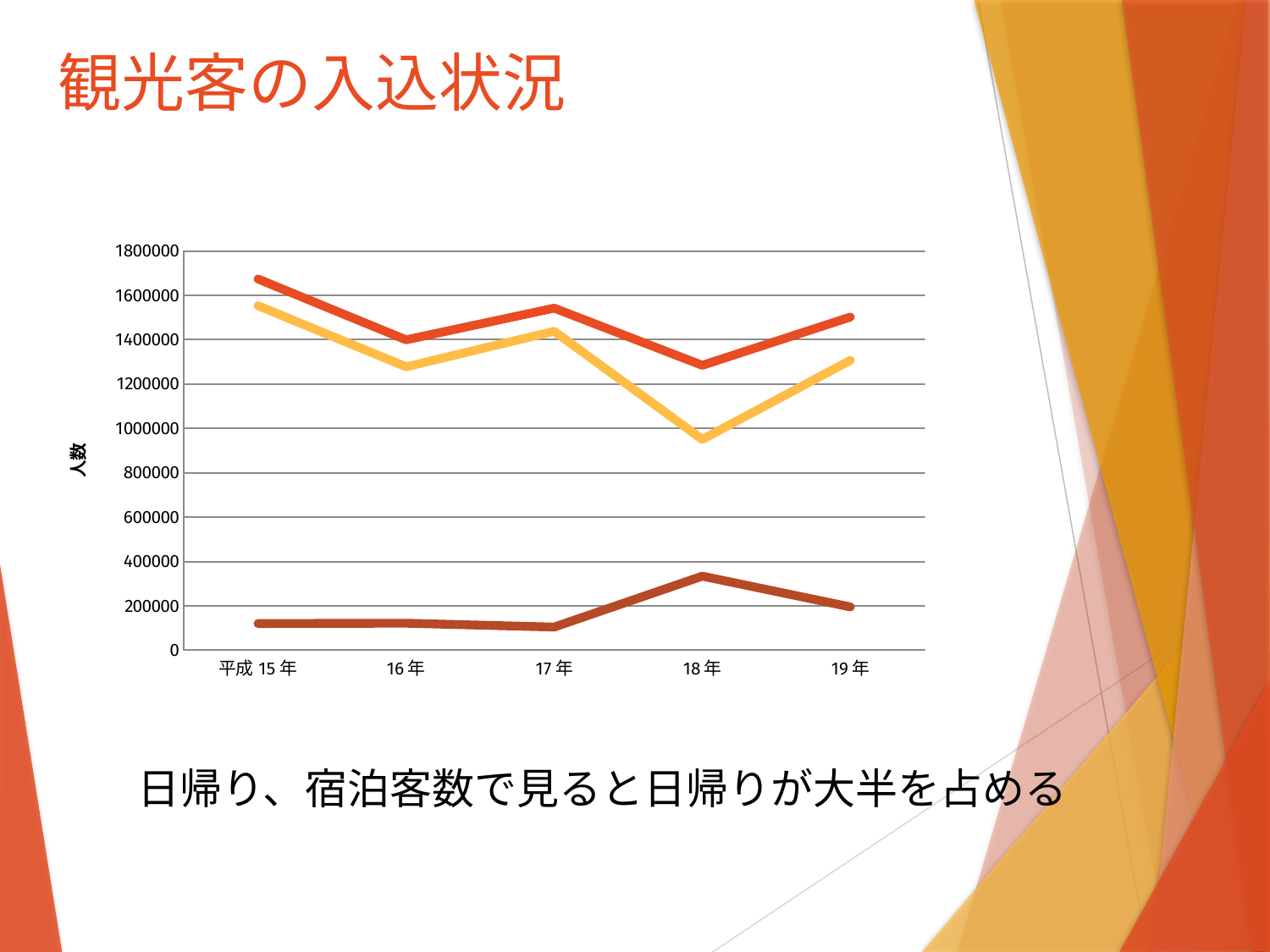

# 観光客の入込状況

### Chart

| Category | 市内来訪者数 | 日帰り客数 | 宿泊者数 |
|---|---|---|---|
| 平成15年 | 1673600.0 | 1553300.0 | 120300.0 |
| 16年 | 1399400.0 | 1277700.0 | 121700.0 |
| 17年 | 1542300.0 | 1437800.0 | 104500.0 |
| 18年 | 1284400.0 | 950500.0 | 333900.0 |
| 19年 | 1502090.0 | 1307000.0 | 195090.0 |
日帰り、宿泊客数で見ると日帰りが大半を占める